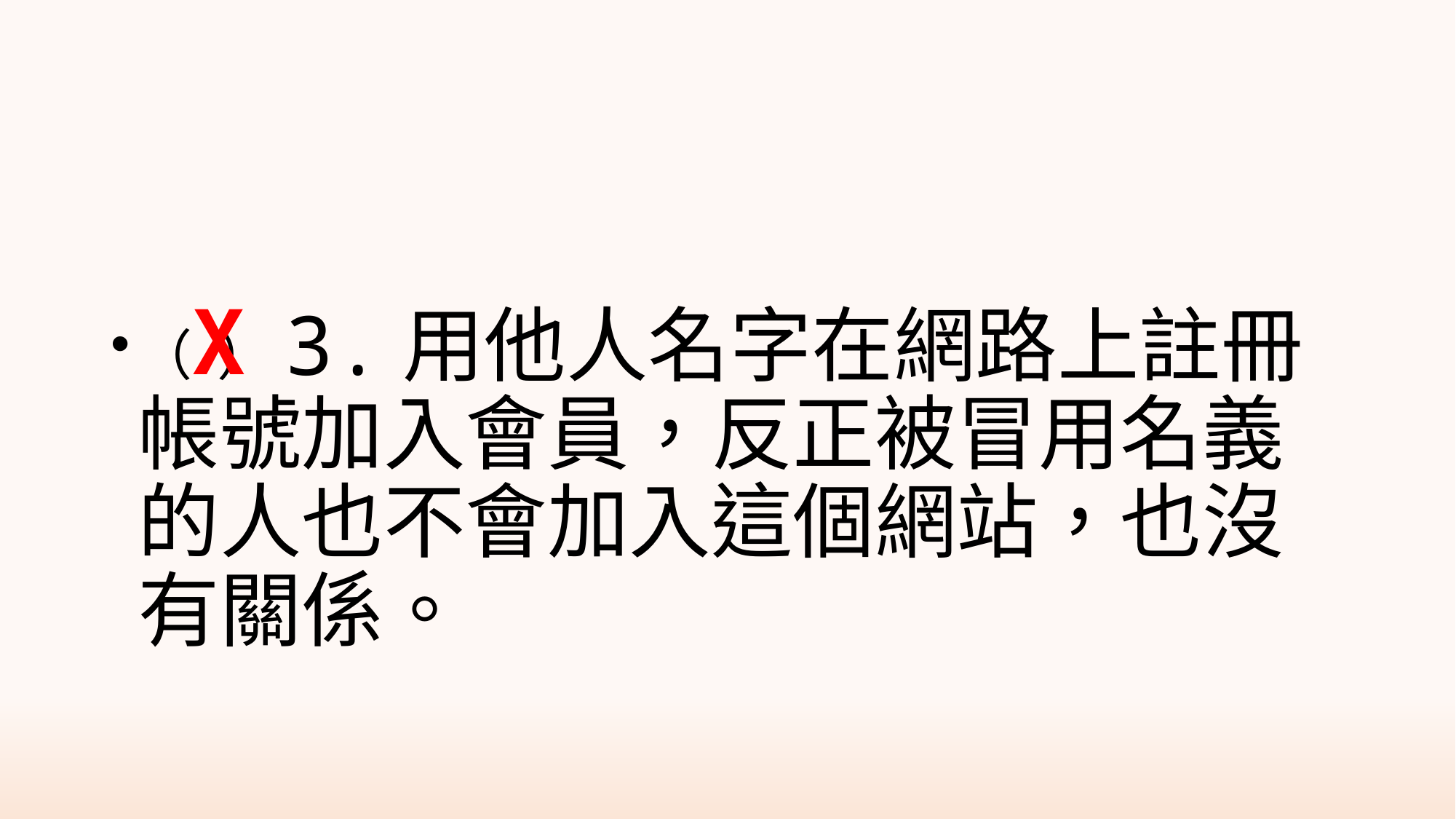

（  ）3.用他人名字在網路上註冊帳號加入會員，反正被冒用名義的人也不會加入這個網站，也沒有關係。

X